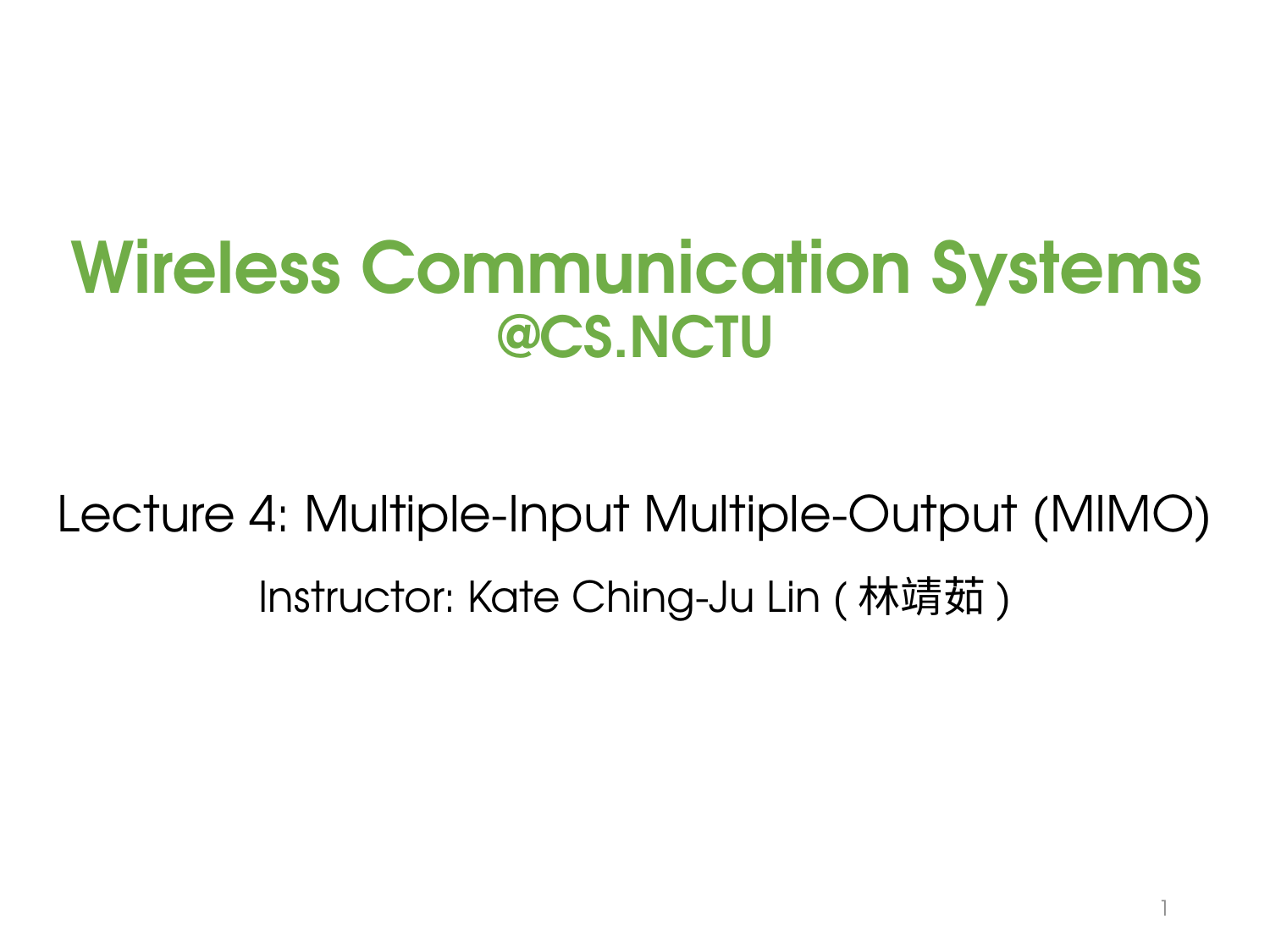

# Wireless Communication Systems @CS.NCTU
Lecture 4: Multiple-Input Multiple-Output (MIMO)
Instructor: Kate Ching-Ju Lin (林靖茹)
1